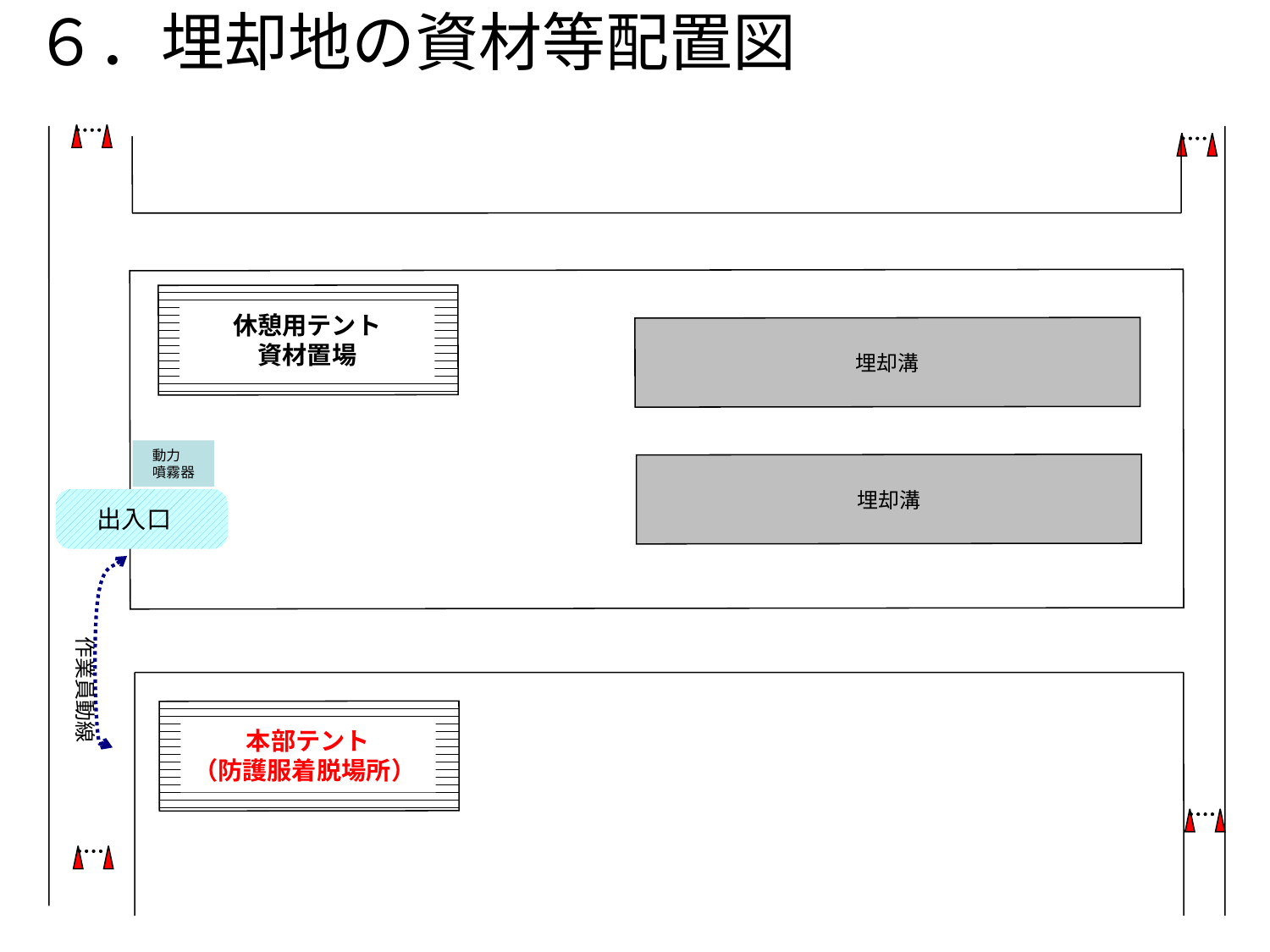

６．埋却地の資材等配置図

休憩用テント
資材置場
　　　　　　　　　　　　　　埋却溝
動力　噴霧器
　　　　　　　　　　　　　　埋却溝
出入口

作業員動線

本部テント
（防護服着脱場所）